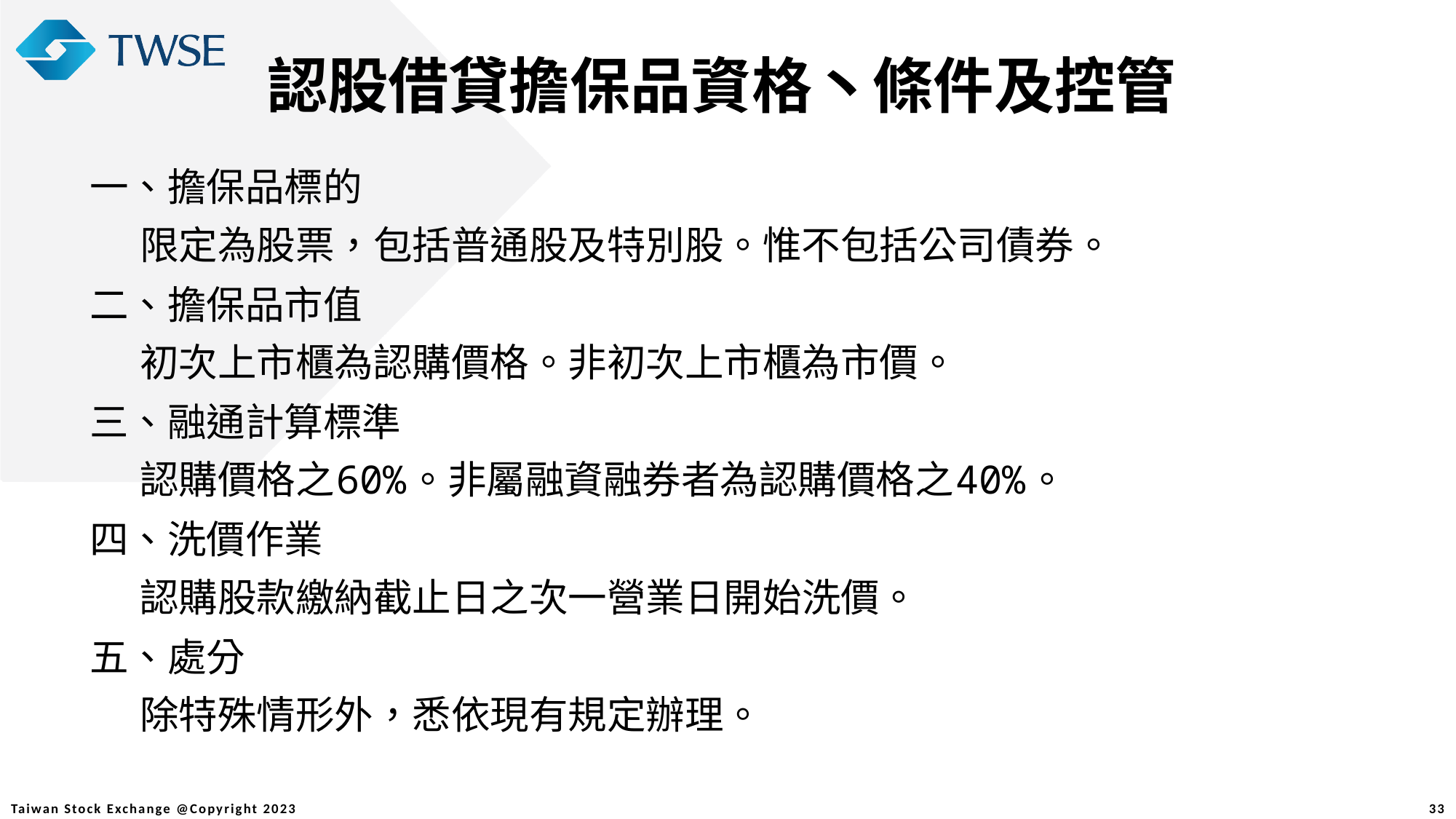

認股借貸擔保品資格丶條件及控管
一、擔保品標的
限定為股票，包括普通股及特別股。惟不包括公司債券。
二、擔保品市值
初次上市櫃為認購價格。非初次上市櫃為市價。
三、融通計算標準
認購價格之60%。非屬融資融券者為認購價格之40%。
四、洗價作業
認購股款繳納截止日之次一營業日開始洗價。
五、處分
除特殊情形外，悉依現有規定辦理。

33